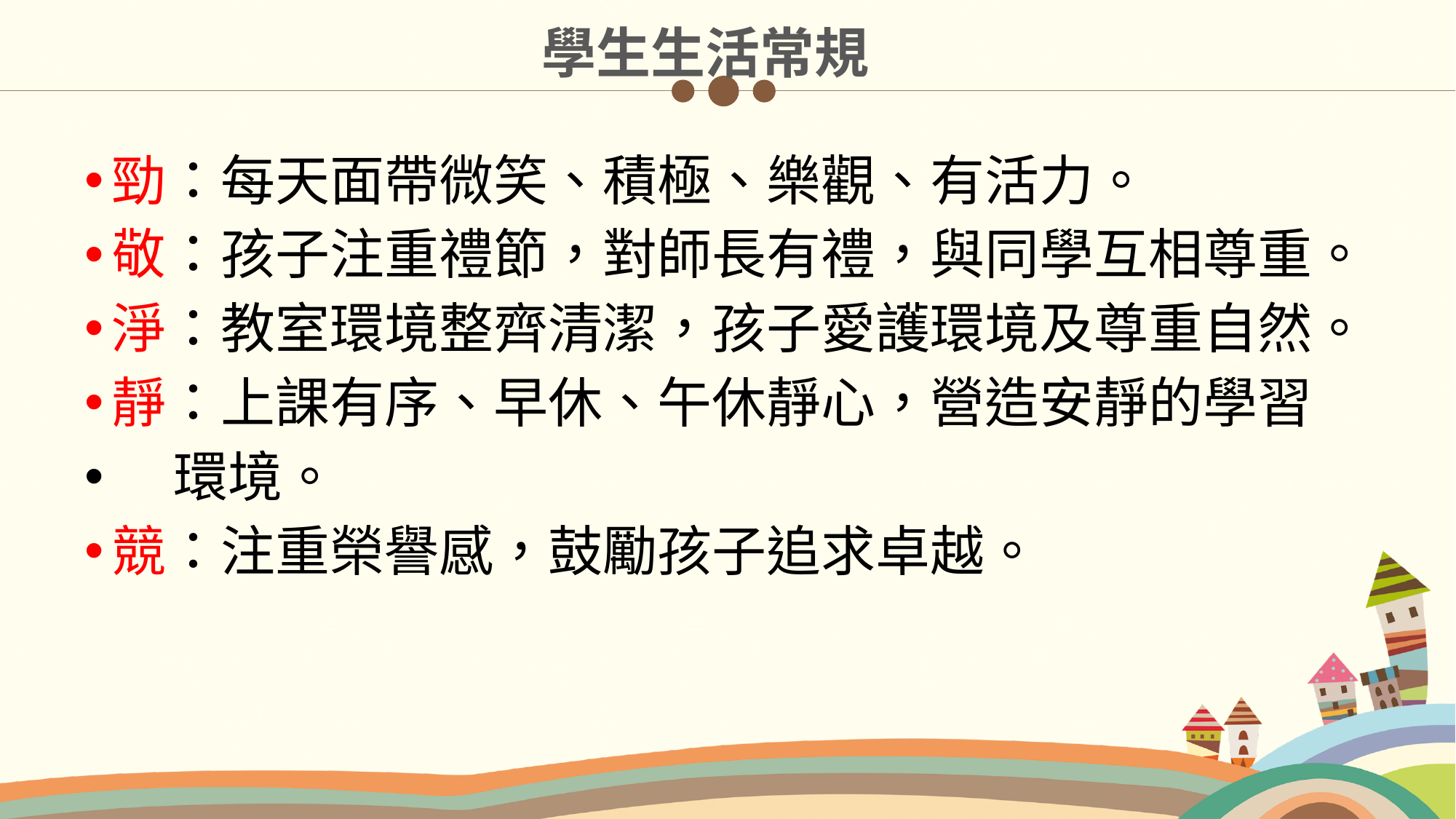

學生生活常規
勁：每天面帶微笑、積極、樂觀、有活力。
敬：孩子注重禮節，對師長有禮，與同學互相尊重。
淨：教室環境整齊清潔，孩子愛護環境及尊重自然。
靜：上課有序、早休、午休靜心，營造安靜的學習
    環境。
競：注重榮譽感，鼓勵孩子追求卓越。